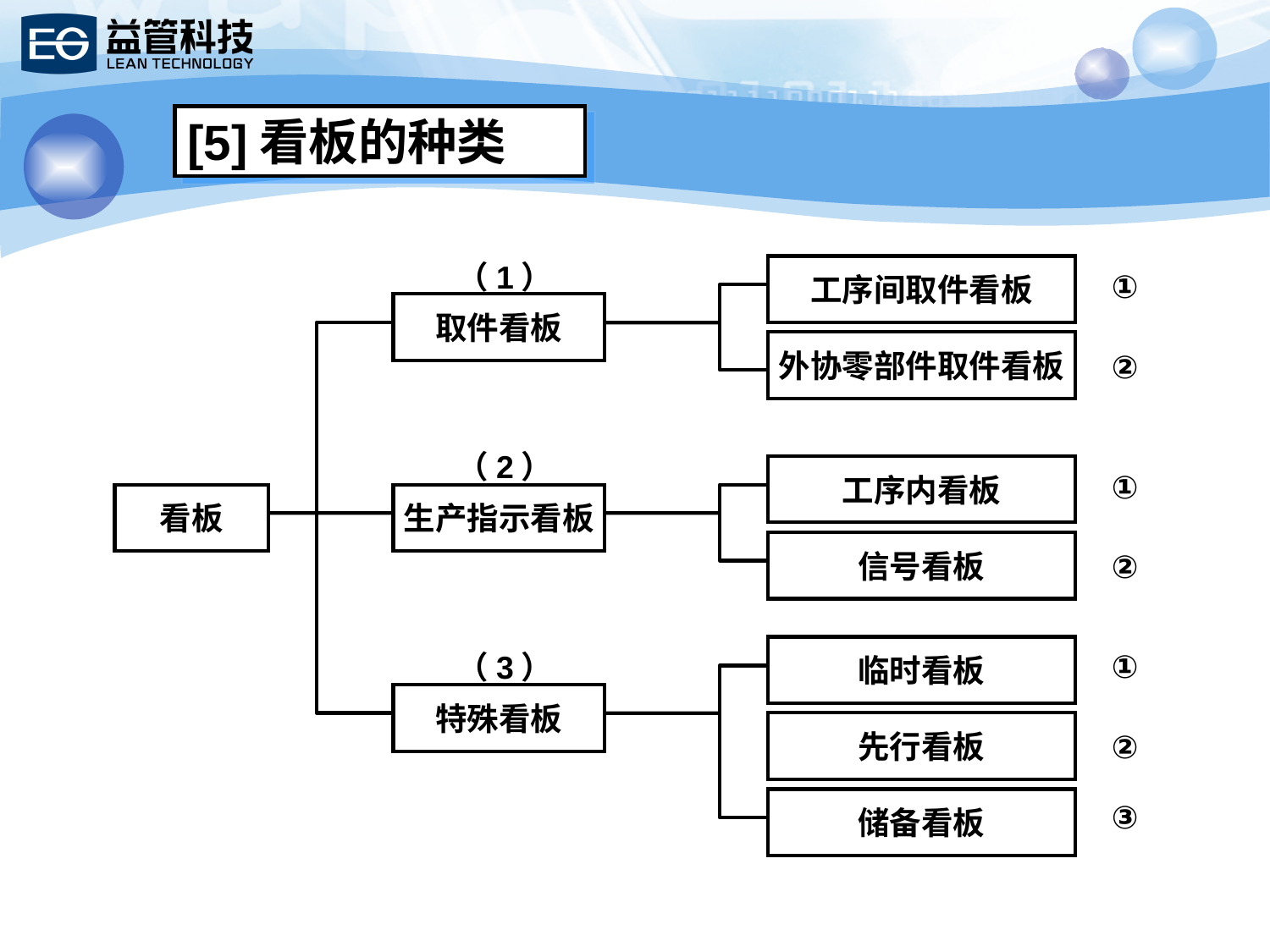

[5]看板的种类
（1）
工序间取件看板
①

取件看板

外协零部件取件看板
②
（2）
工序内看板
①
看板
生产指示看板

信号看板
②
临时看板
①
（3）

特殊看板
先行看板

②
储备看板
③